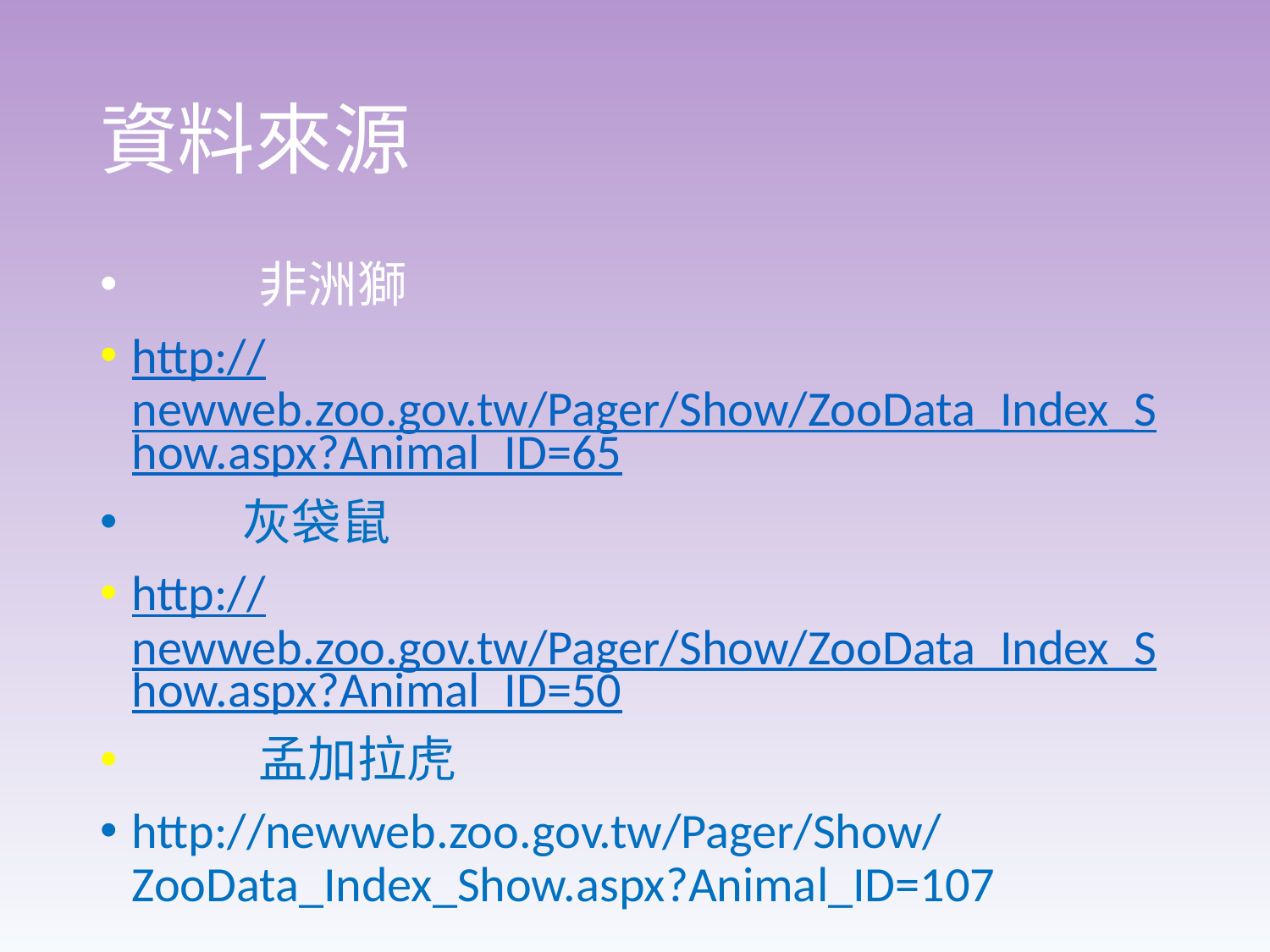

# 資料來源
	非洲獅
http://newweb.zoo.gov.tw/Pager/Show/ZooData_Index_Show.aspx?Animal_ID=65
         灰袋鼠
http://newweb.zoo.gov.tw/Pager/Show/ZooData_Index_Show.aspx?Animal_ID=50
	孟加拉虎
http://newweb.zoo.gov.tw/Pager/Show/ZooData_Index_Show.aspx?Animal_ID=107